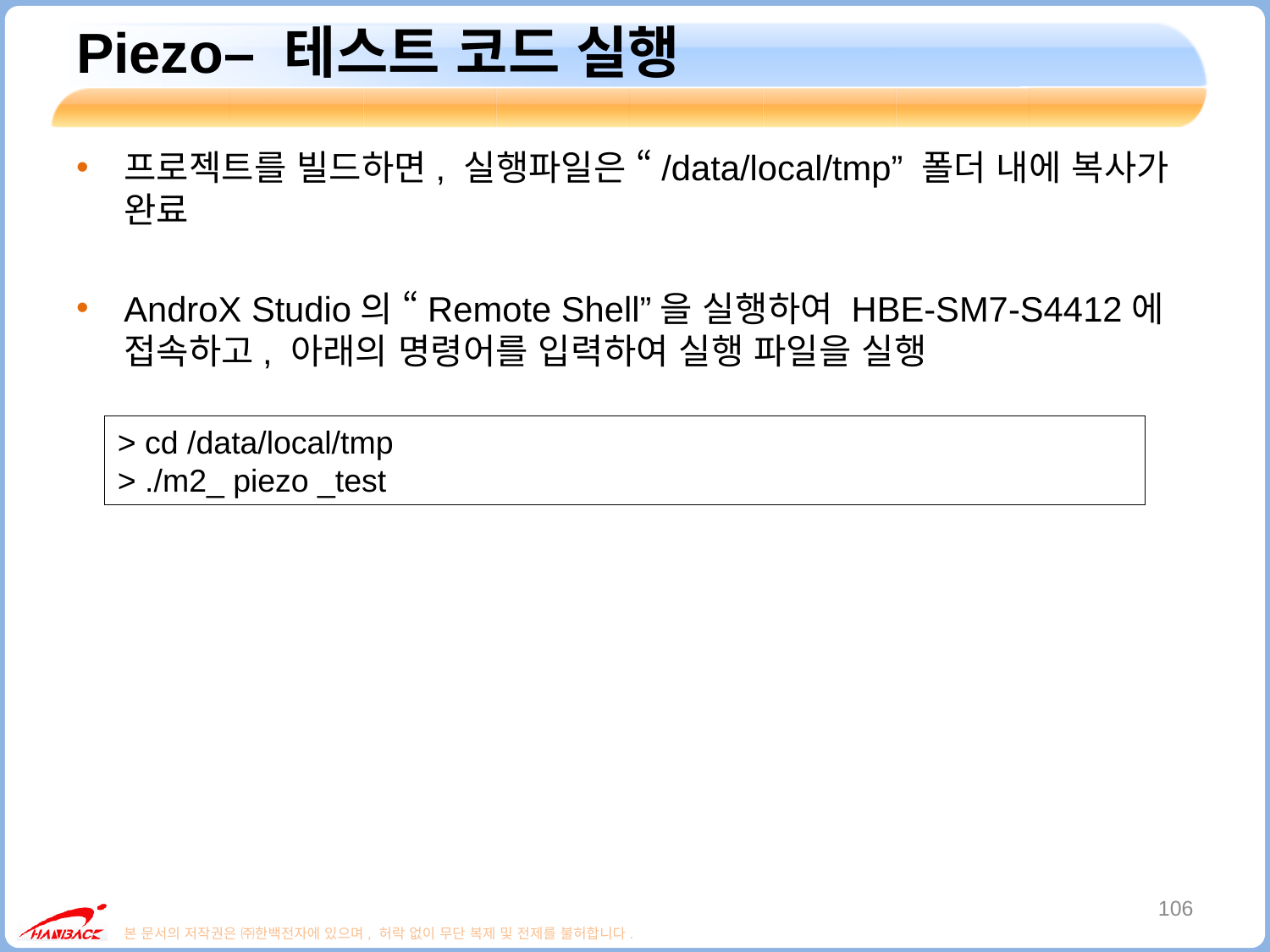

# Piezo– 테스트 코드 실행
프로젝트를 빌드하면, 실행파일은 “/data/local/tmp” 폴더 내에 복사가 완료

AndroX Studio의 “Remote Shell”을 실행하여 HBE-SM7-S4412에 접속하고, 아래의 명령어를 입력하여 실행 파일을 실행

> cd /data/local/tmp
> ./m2_ piezo _test

106